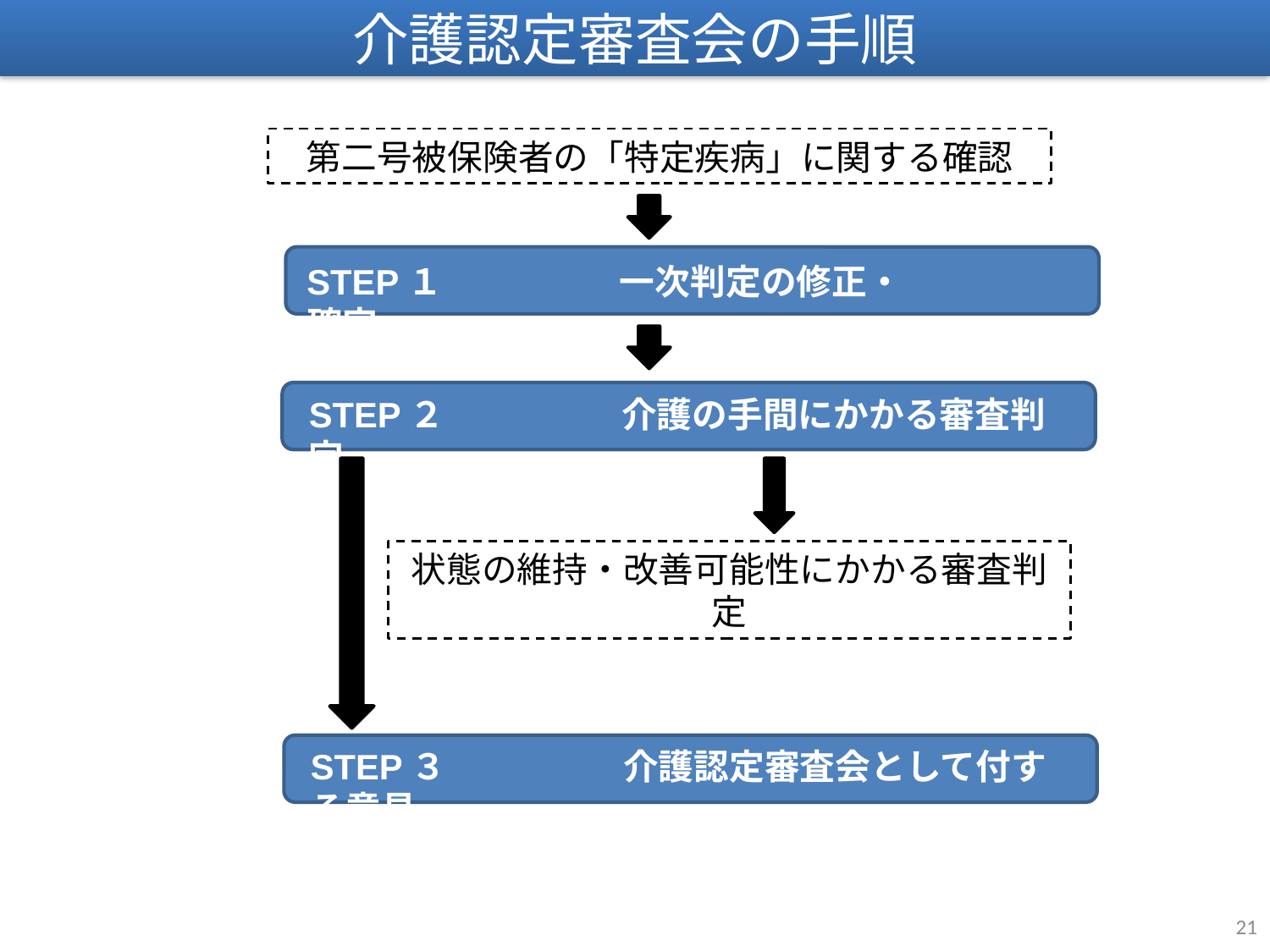

介護認定審査会の手順
第二号被保険者の「特定疾病」に関する確認

STEP１　　　　　一次判定の修正・確定

STEP２　　　　　介護の手間にかかる審査判定

状態の維持・改善可能性にかかる審査判定

STEP３　　　　　介護認定審査会として付する意見
21